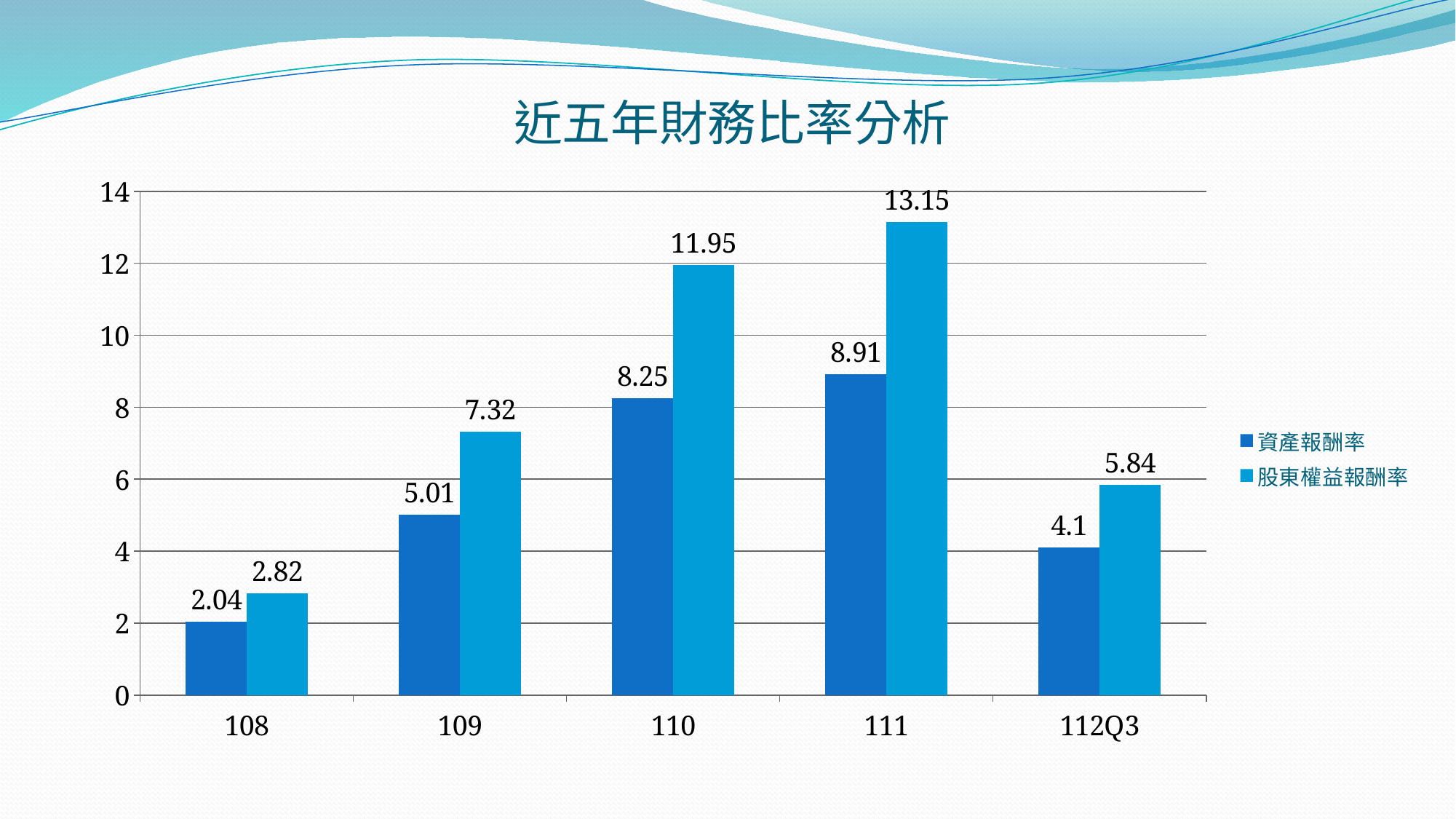

# 近五年財務比率分析

### Chart

| Category | 資產報酬率 | 股東權益報酬率 |
|---|---|---|
| 108 | 2.04 | 2.82 |
| 109 | 5.01 | 7.32 |
| 110 | 8.25 | 11.95 |
| 111 | 8.91 | 13.15 |
| 112Q3 | 4.1 | 5.84 |